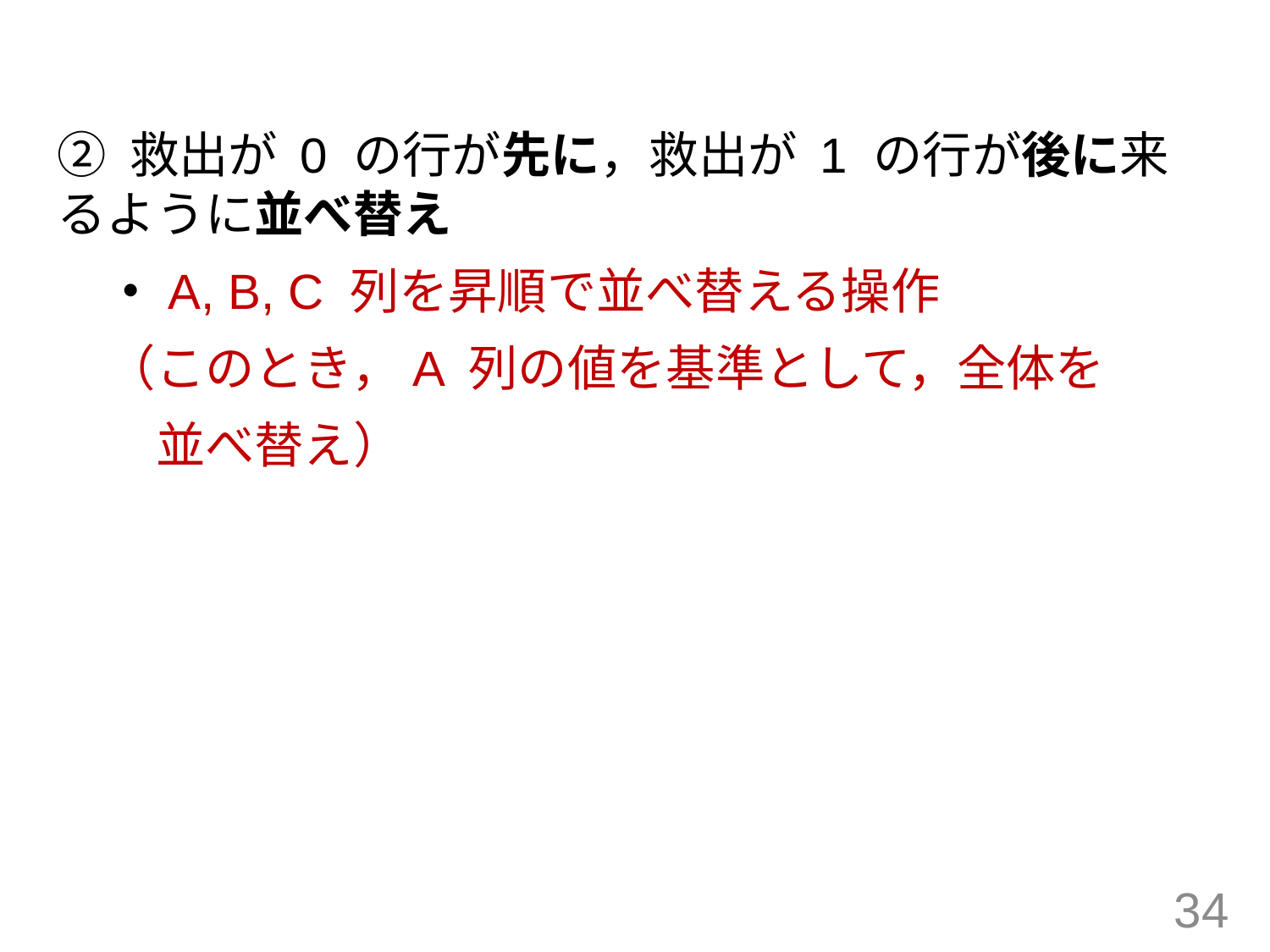

#
② 救出が 0 の行が先に，救出が 1 の行が後に来るように並べ替え
　・A, B, C 列を昇順で並べ替える操作
　（このとき，A 列の値を基準として，全体を
　　並べ替え）

34